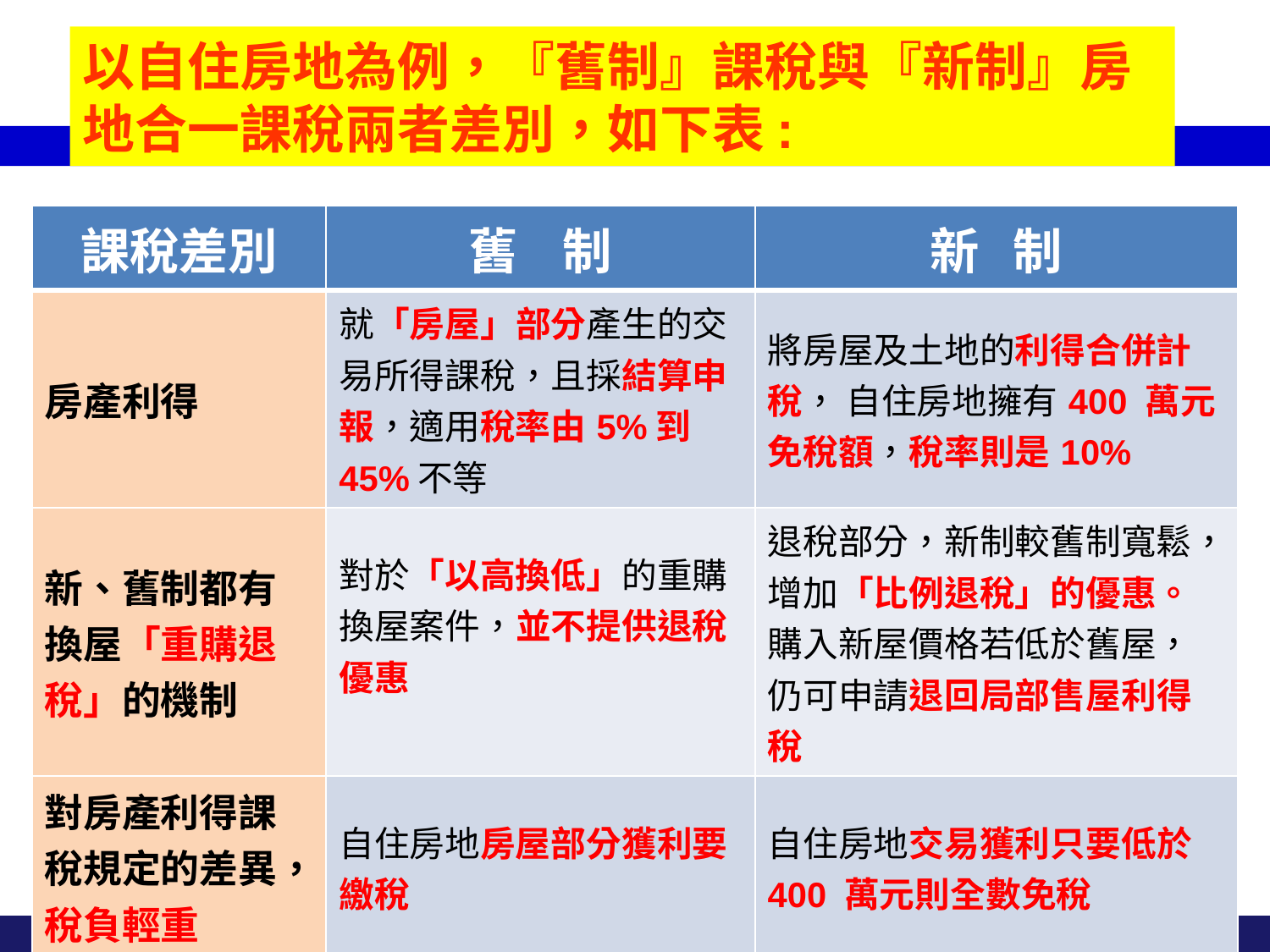

以自住房地為例，『舊制』課稅與『新制』房地合一課稅兩者差別，如下表:

| 課稅差別 | 舊 制 | 新 制 |
| --- | --- | --- |
| 房產利得 | 就「房屋」部分產生的交易所得課稅，且採結算申報，適用稅率由5%到45%不等 | 將房屋及土地的利得合併計稅， 自住房地擁有400 萬元免稅額，稅率則是10% |
| 新、舊制都有換屋「重購退稅」的機制 | 對於「以高換低」的重購換屋案件，並不提供退稅優惠 | 退稅部分，新制較舊制寬鬆，增加「比例退稅」的優惠。購入新屋價格若低於舊屋，仍可申請退回局部售屋利得稅 |
| 對房產利得課稅規定的差異，稅負輕重 | 自住房地房屋部分獲利要繳稅 | 自住房地交易獲利只要低於400 萬元則全數免稅 |
41
                                 林秀銘
41